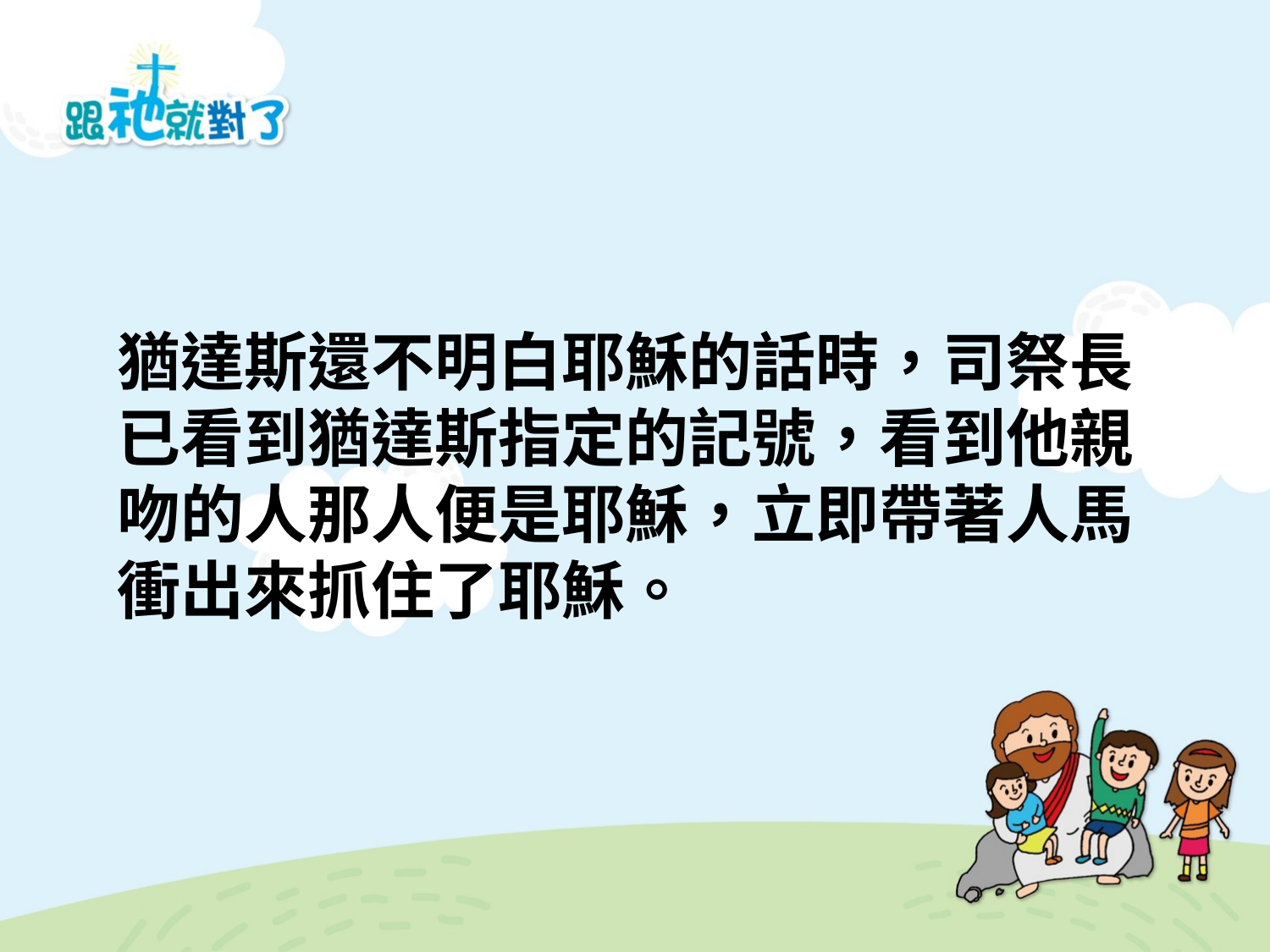

猶達斯還不明白耶穌的話時，司祭長已看到猶達斯指定的記號，看到他親吻的人那人便是耶穌，立即帶著人馬衝出來抓住了耶穌。